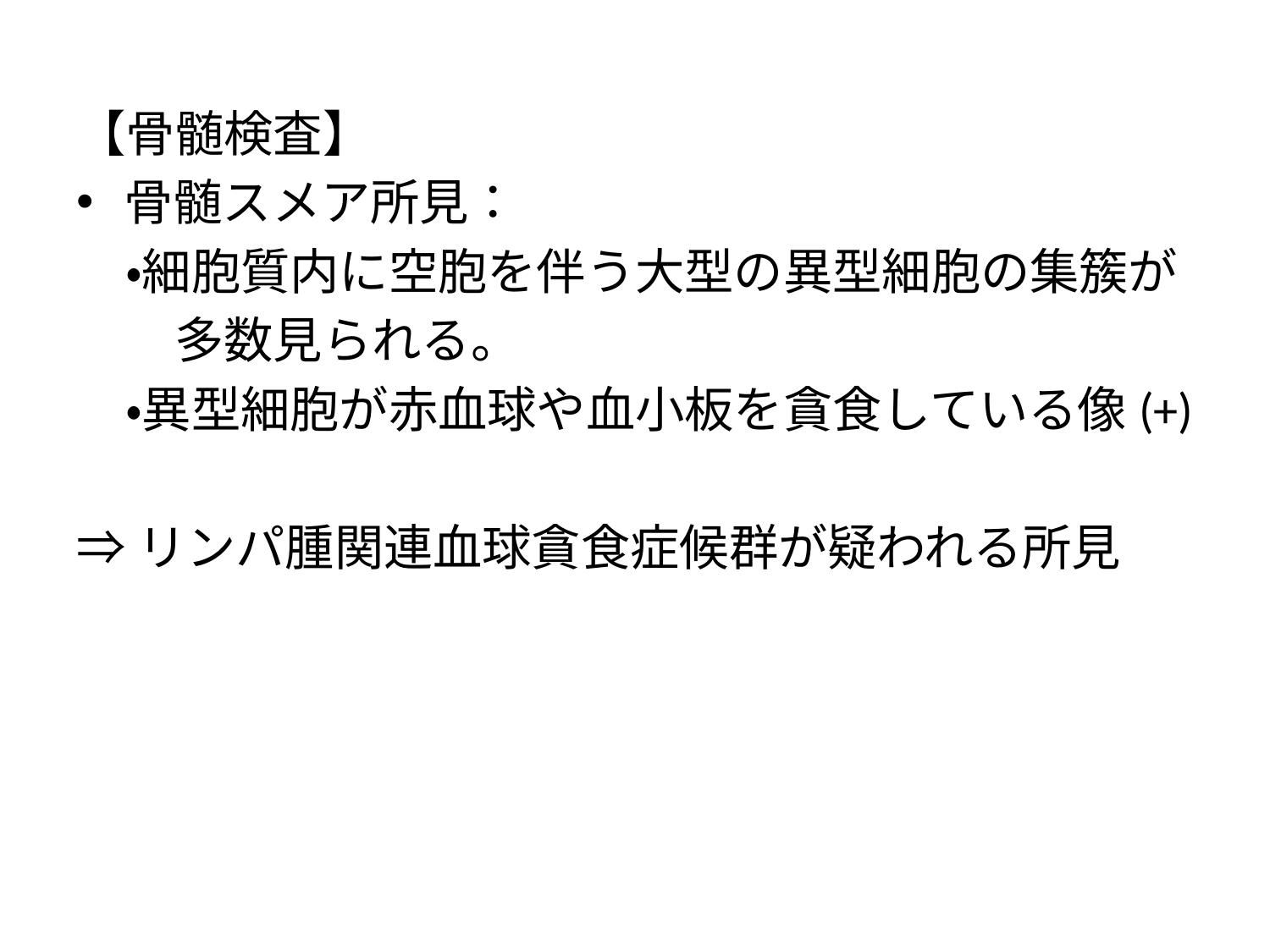

【骨髄検査】
骨髄スメア所見：
　・細胞質内に空胞を伴う大型の異型細胞の集簇が
　　多数見られる。
　・異型細胞が赤血球や血小板を貪食している像(+)

⇒リンパ腫関連血球貪食症候群が疑われる所見